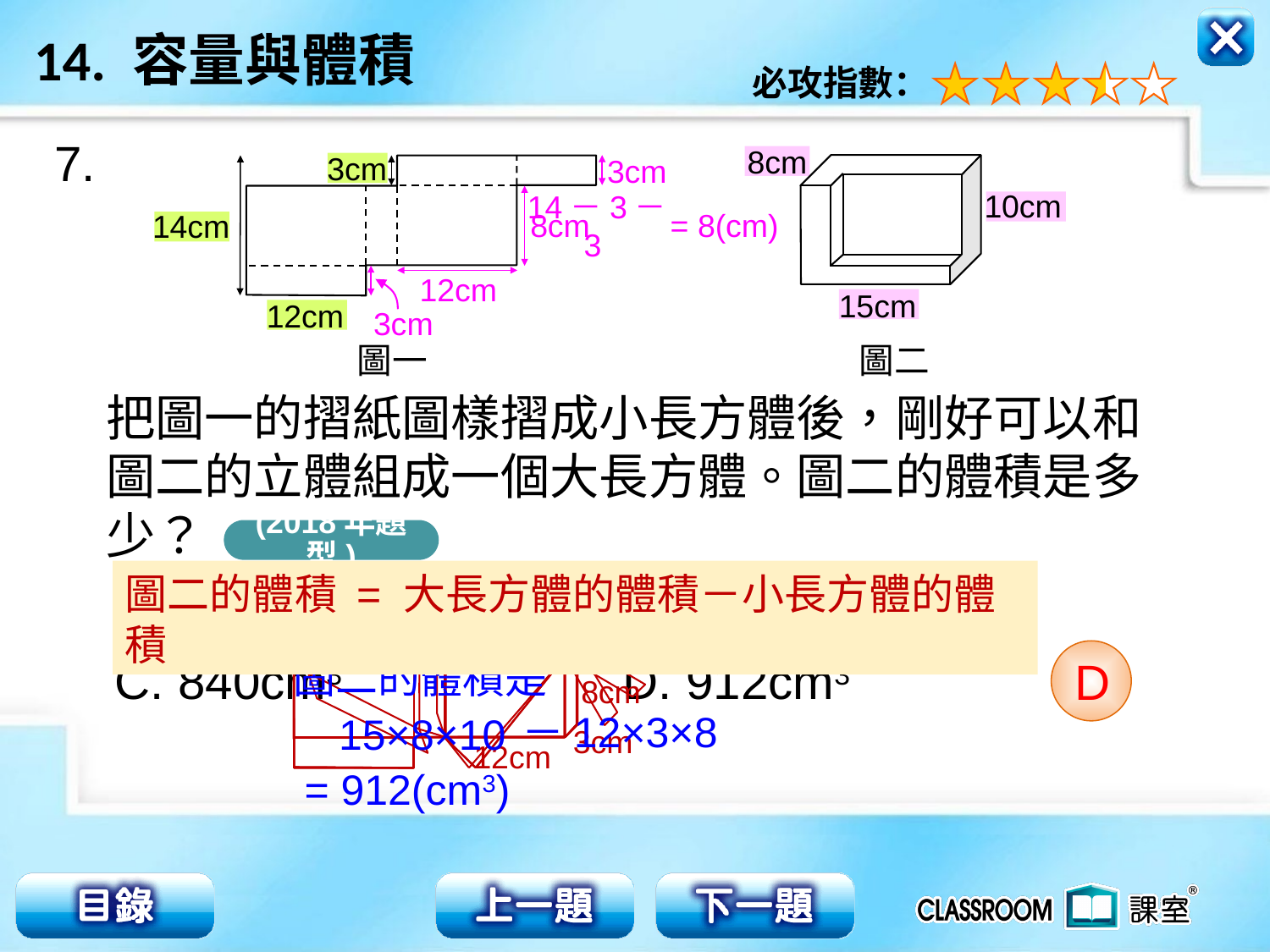

7.
8cm

10cm
15cm
3cm

14cm
12cm
3cm

= 8(cm)
8cm
14－3－3

12cm

3cm

圖一
圖二
把圖一的摺紙圖樣摺成小長方體後，剛好可以和圖二的立體組成一個大長方體。圖二的體積是多少？
(2018年題型)

A. 288cm3 			B. 640cm3
C. 840cm3 			D. 912cm3

圖二的體積 = 大長方體的體積－小長方體的體積

圖二的體積是

D
8cm
－12×3×8
15×8×10
3cm
12cm
= 912(cm3)